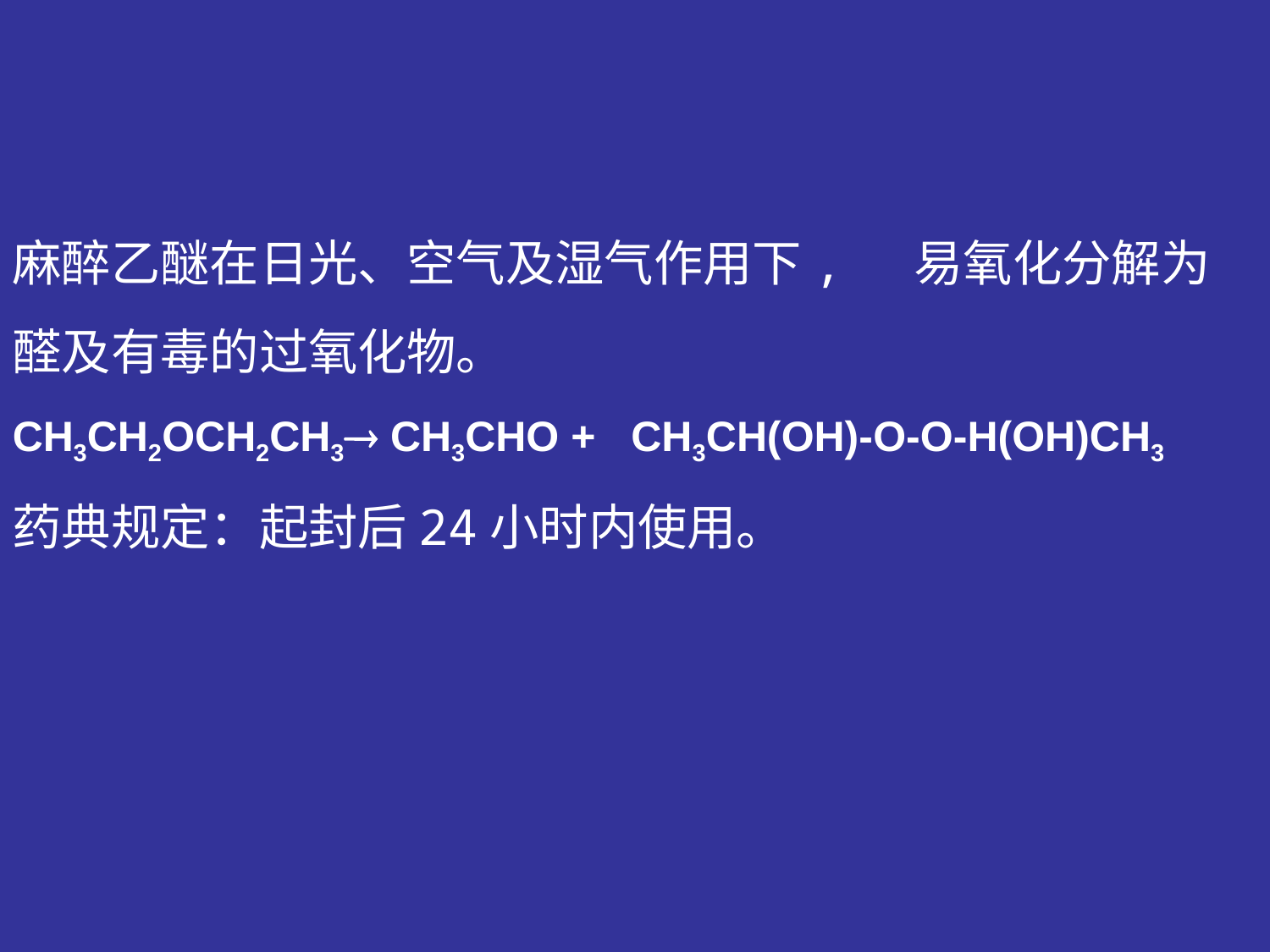

麻醉乙醚在日光、空气及湿气作用下,  易氧化分解为醛及有毒的过氧化物。
CH3CH2OCH2CH3→ CH3CHO +   CH3CH(OH)-O-O-H(OH)CH3
药典规定：起封后24小时内使用。